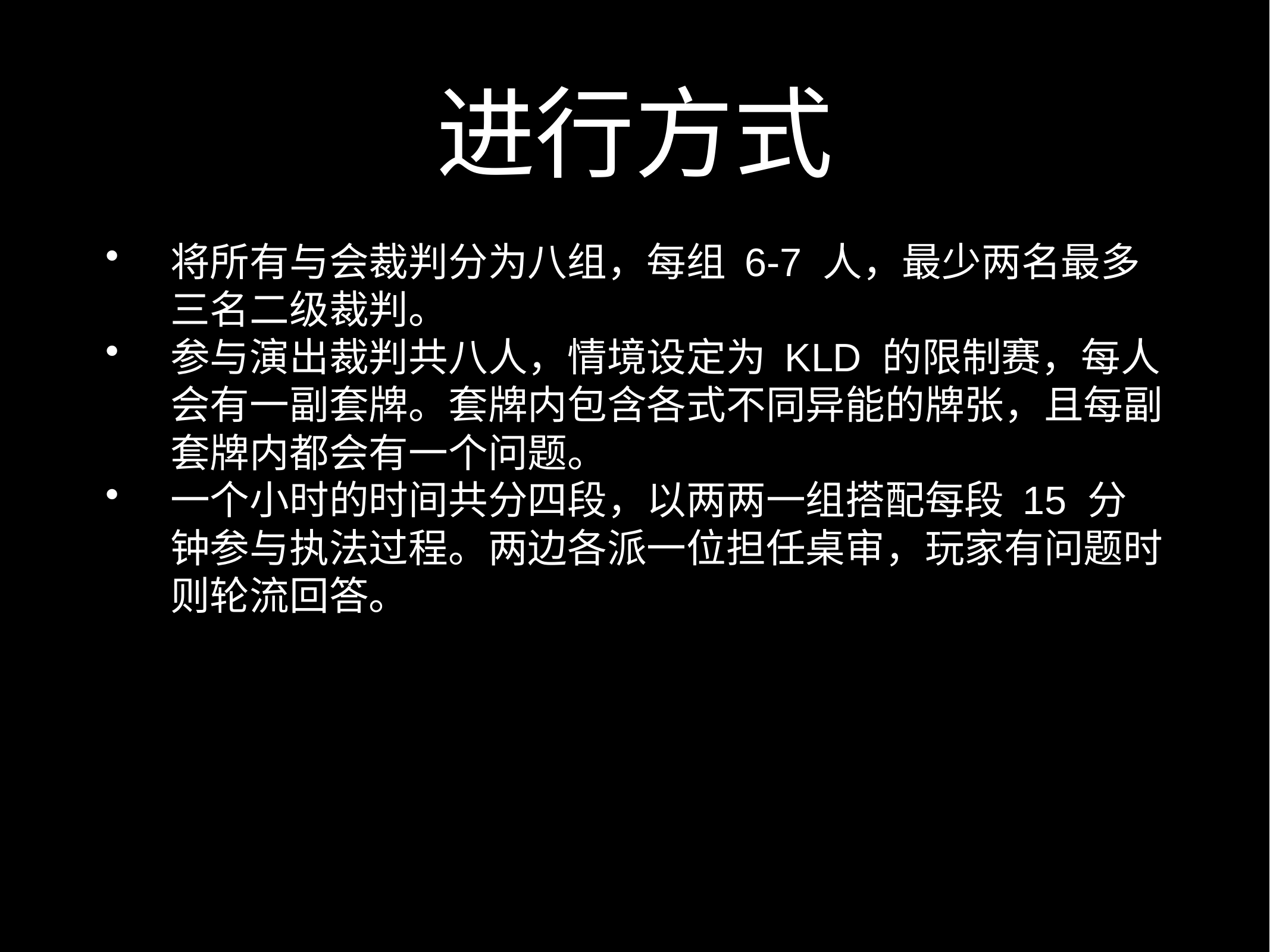

# 进行方式
将所有与会裁判分为八组，每组 6-7 人，最少两名最多三名二级裁判。
参与演出裁判共八人，情境设定为 KLD 的限制赛，每人会有一副套牌。套牌内包含各式不同异能的牌张，且每副套牌内都会有一个问题。
一个小时的时间共分四段，以两两一组搭配每段 15 分钟参与执法过程。两边各派一位担任桌审，玩家有问题时则轮流回答。